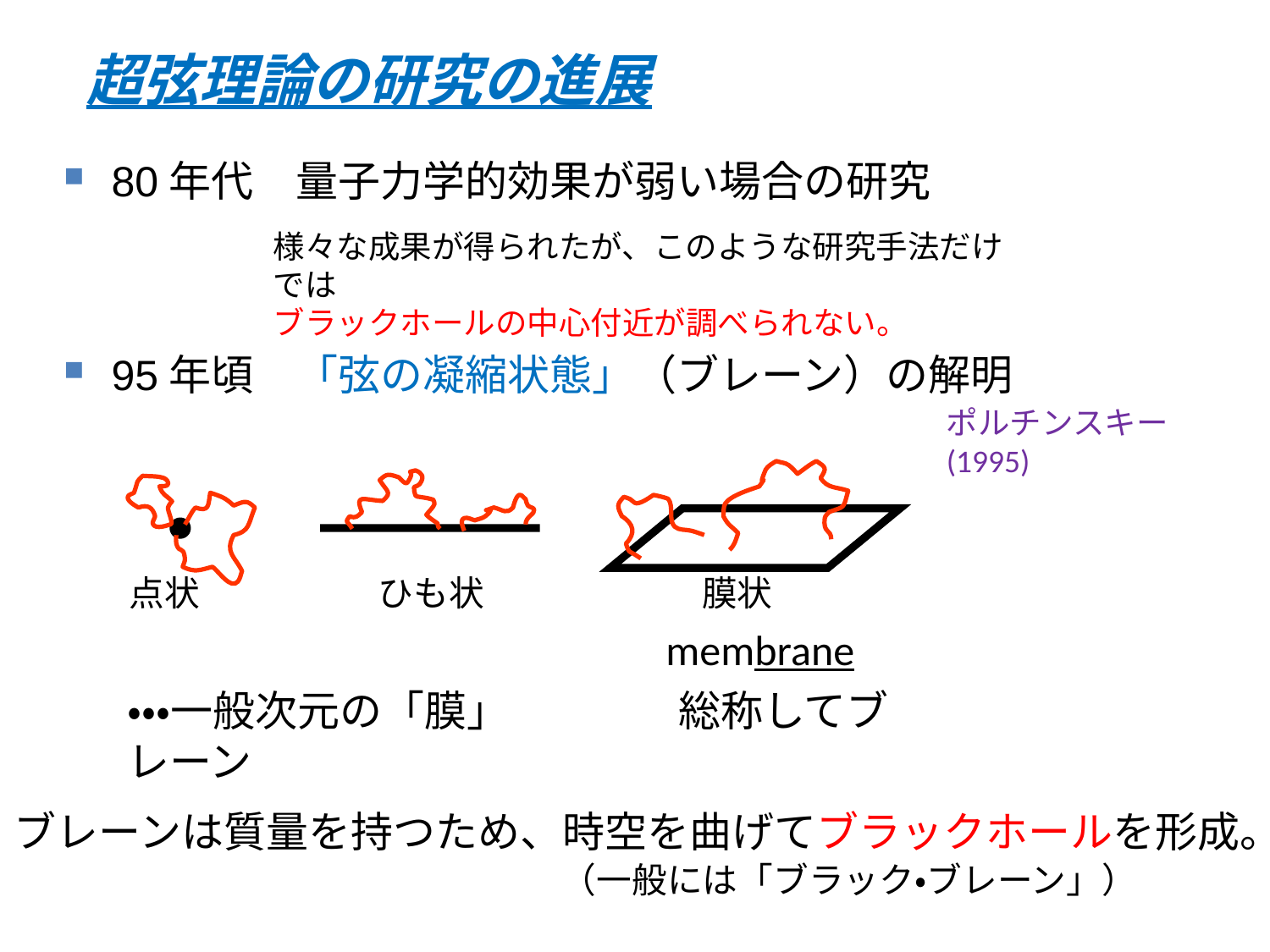

超弦理論の研究の進展
80年代　量子力学的効果が弱い場合の研究
様々な成果が得られたが、このような研究手法だけでは
ブラックホールの中心付近が調べられない。
95年頃　「弦の凝縮状態」（ブレーン）の解明
ポルチンスキー(1995)

点状
ひも状
膜状
membrane
・・・一般次元の「膜」　　　　総称してブレーン
ブレーンは質量を持つため、時空を曲げてブラックホールを形成。
（一般には「ブラック・ブレーン」）